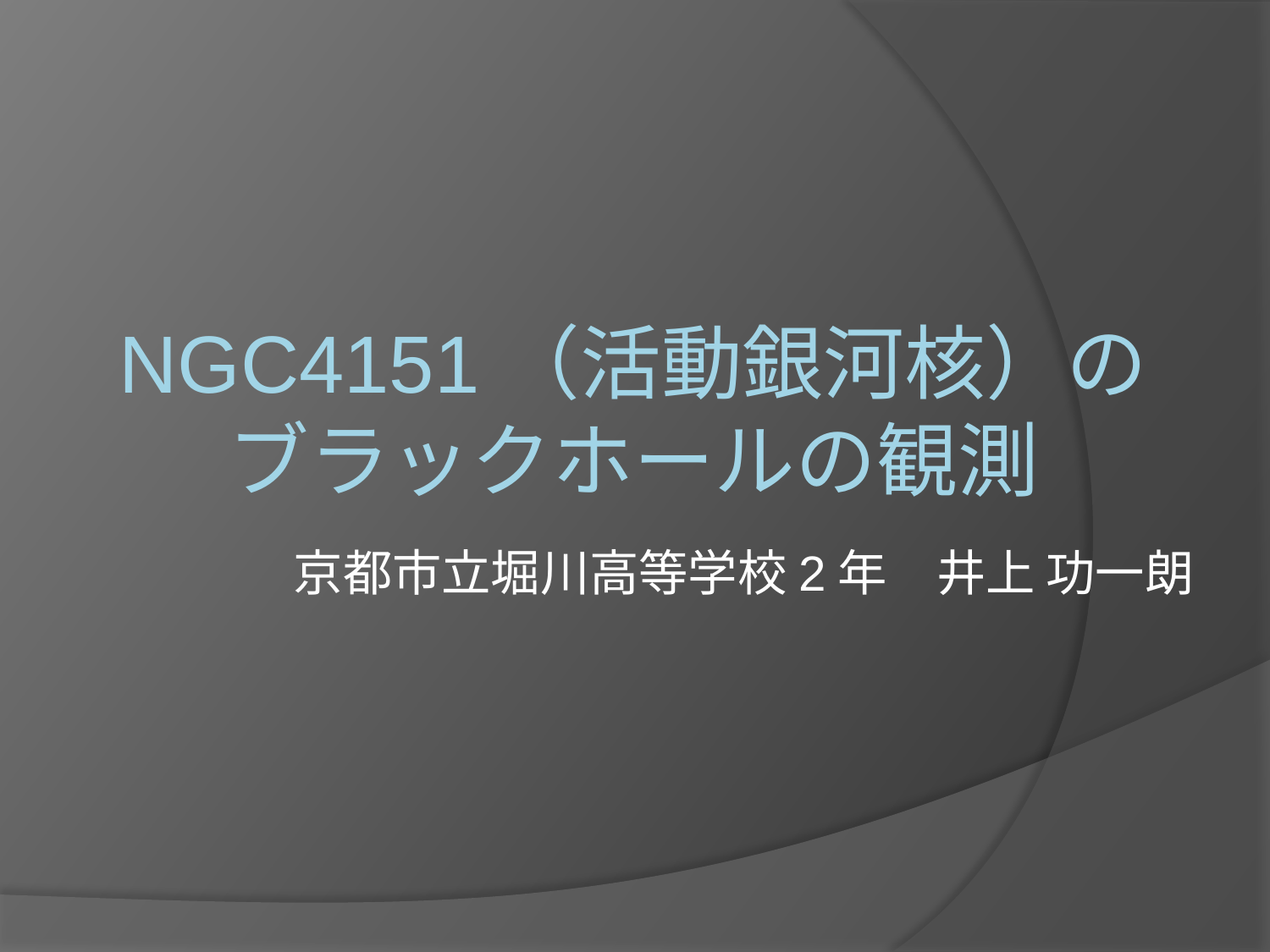

# NGC4151（活動銀河核）の ブラックホールの観測
京都市立堀川高等学校2年　井上 功一朗